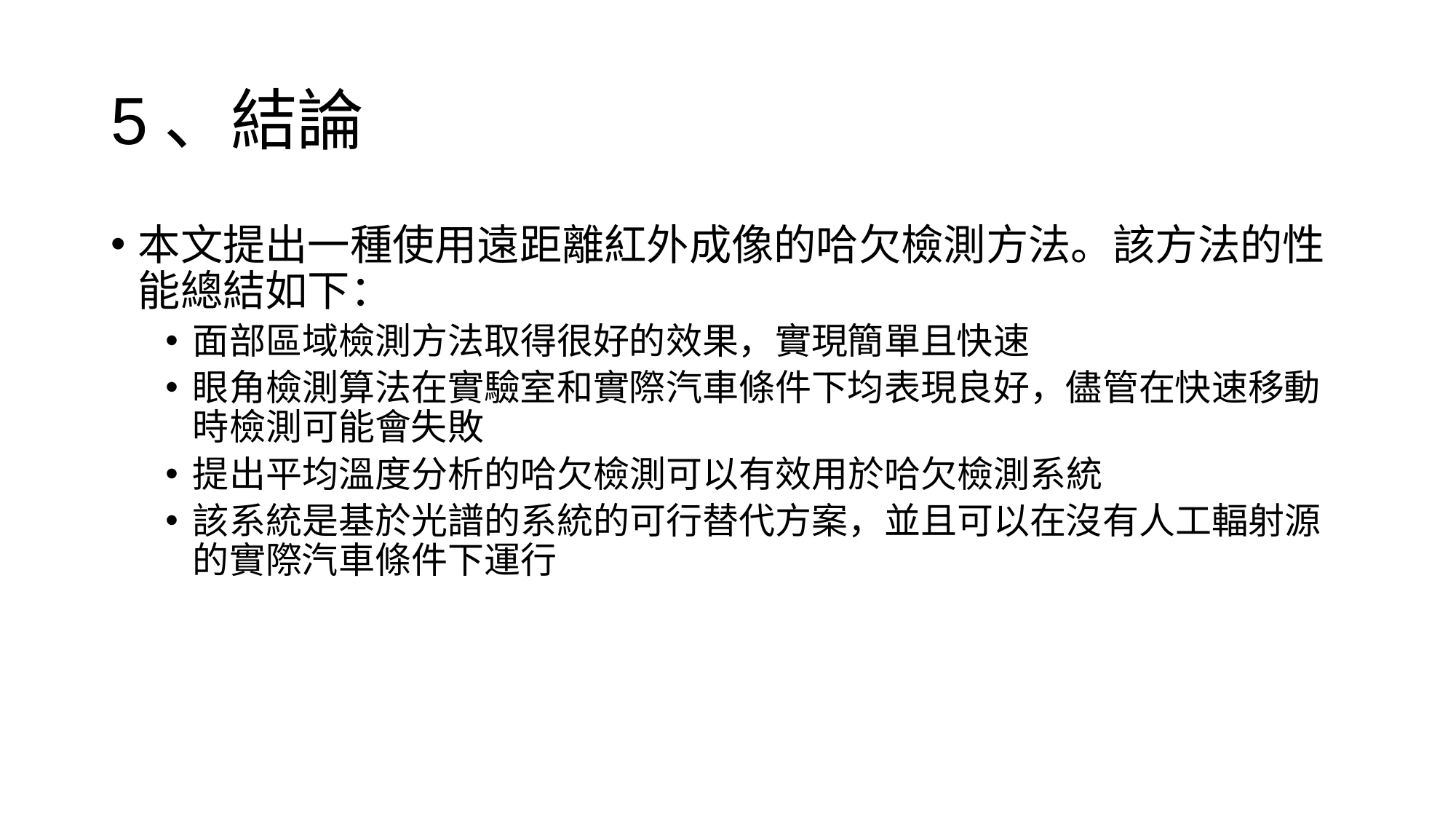

# 5、結論
本文提出一種使用遠距離紅外成像的哈欠檢測方法。該方法的性能總結如下：
面部區域檢測方法取得很好的效果，實現簡單且快速
眼角檢測算法在實驗室和實際汽車條件下均表現良好，儘管在快速移動時檢測可能會失敗
提出平均溫度分析的哈欠檢測可以有效用於哈欠檢測系統
該系統是基於光譜的系統的可行替代方案，並且可以在沒有人工輻射源的實際汽車條件下運行